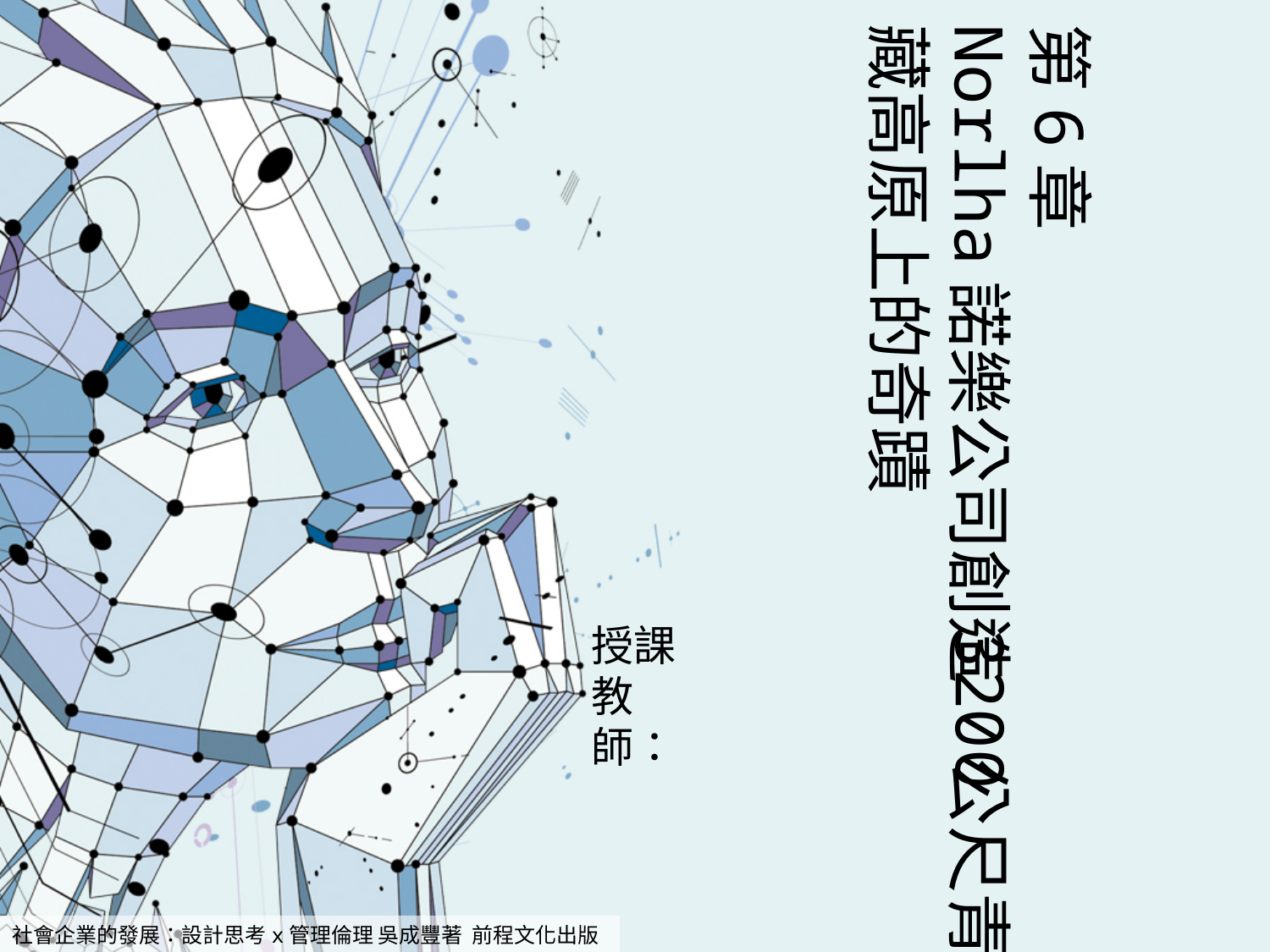

第6章
Norlha諾樂公司創造     公尺青藏高原上的奇蹟
授課教師：
3200
社會企業的發展：設計思考x管理倫理 吳成豐著  前程文化出版